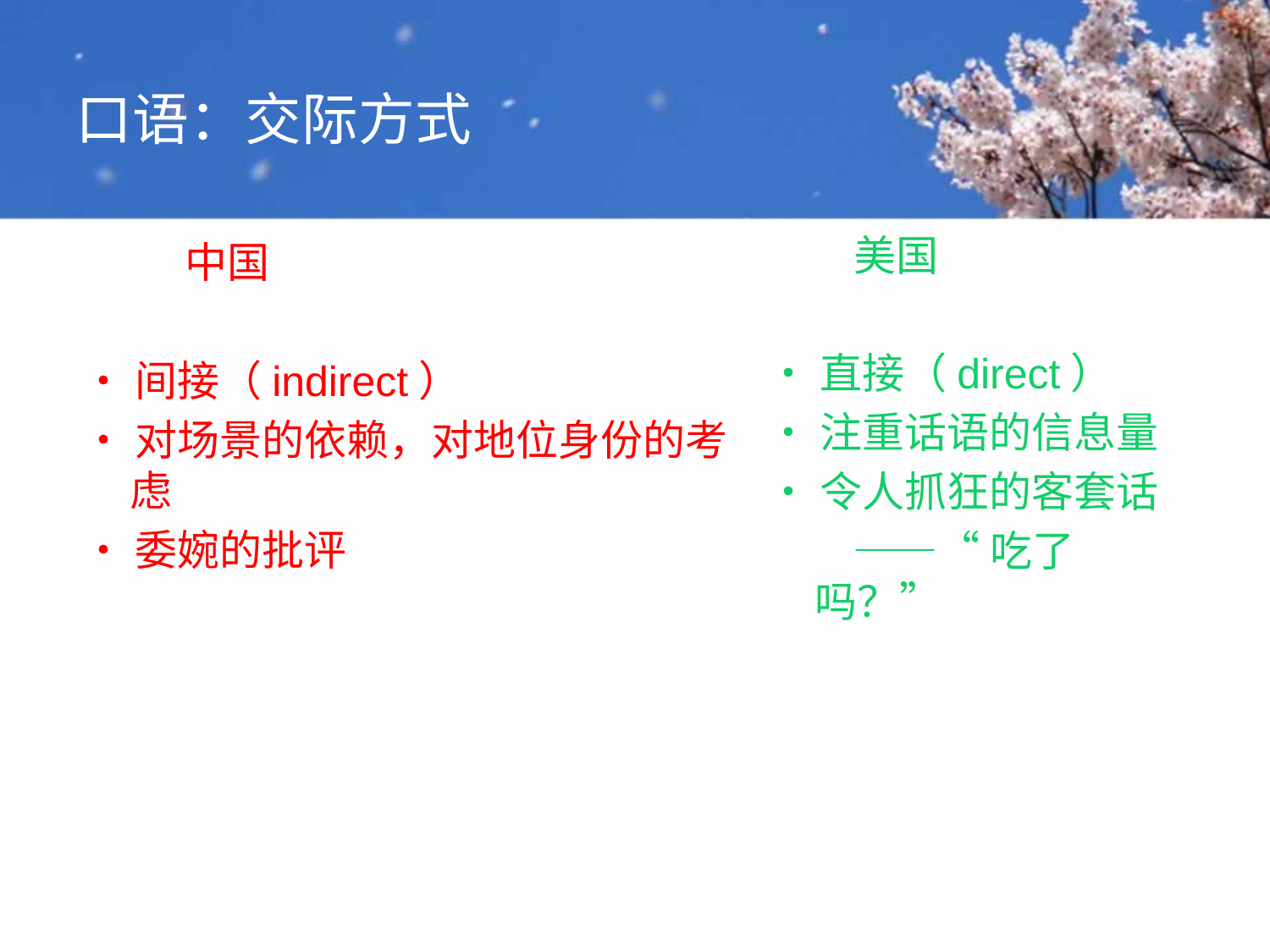

# 口语：交际方式
          美国

•直接（direct）
•注重话语的信息量
•令人抓狂的客套话
         ——“吃了吗？”
            中国

•间接（indirect）
•对场景的依赖，对地位身份的考虑
•委婉的批评